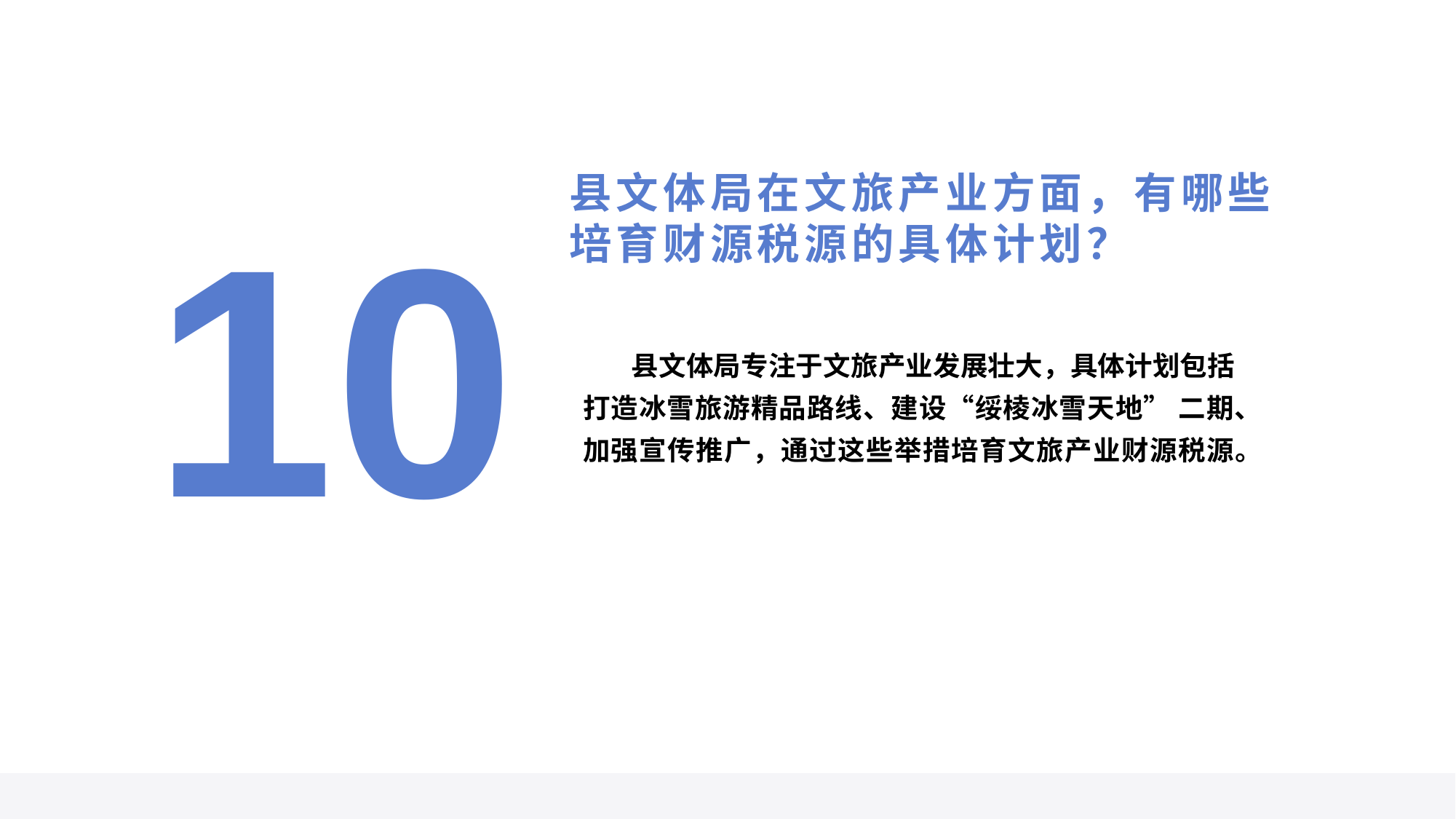

# 县文体局在文旅产业方面，有哪些培育财源税源的具体计划？
10
县文体局专注于文旅产业发展壮大，具体计划包括打造冰雪旅游精品路线、建设“绥棱冰雪天地” 二期、加强宣传推广，通过这些举措培育文旅产业财源税源。